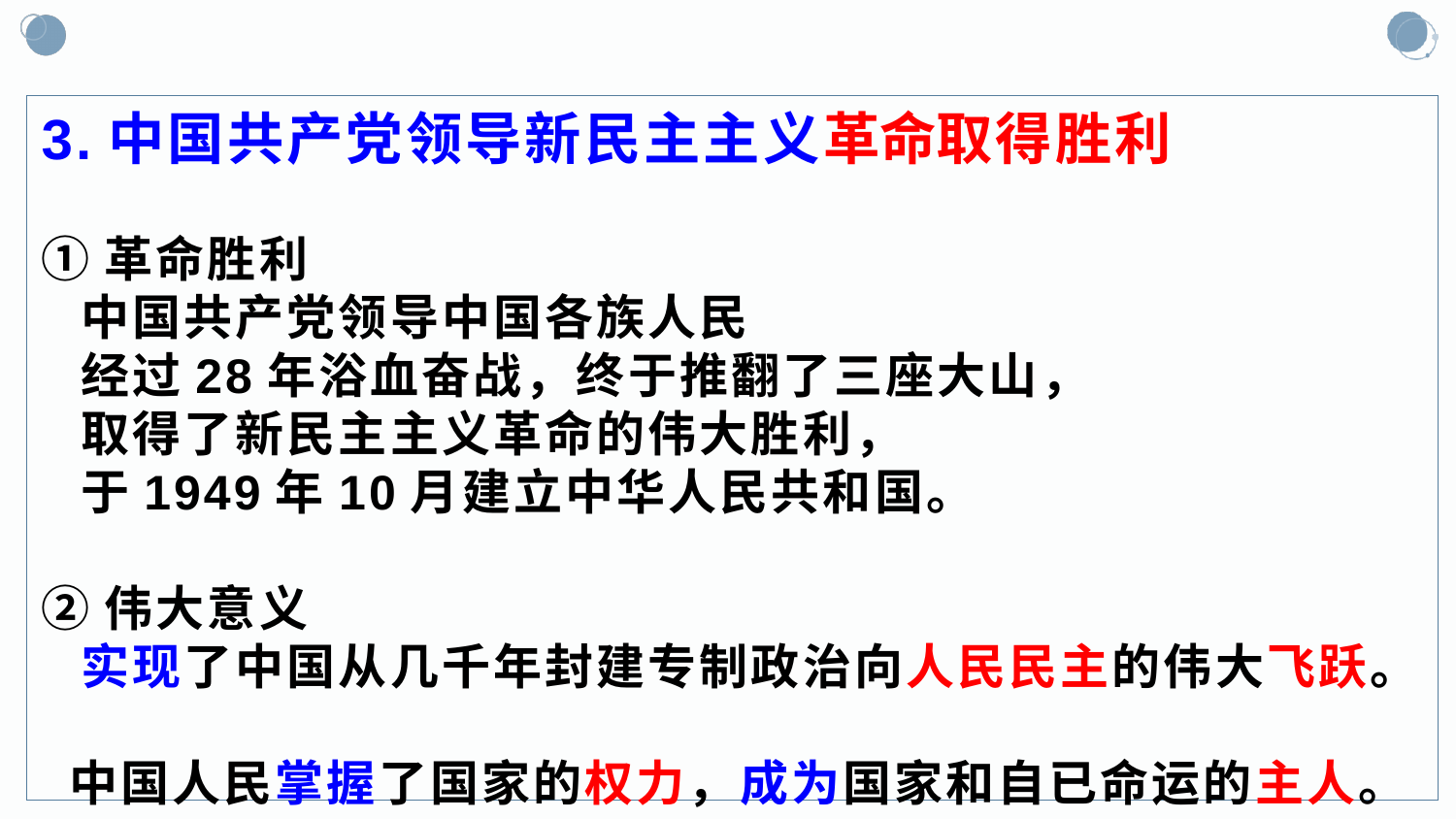

3.中国共产党领导新民主主义革命取得胜利

①革命胜利
  中国共产党领导中国各族人民
  经过28年浴血奋战，终于推翻了三座大山，
  取得了新民主主义革命的伟大胜利，
  于1949年10月建立中华人民共和国。

②伟大意义
  实现了中国从几千年封建专制政治向人民民主的伟大飞跃。
  中国人民掌握了国家的权力，成为国家和自已命运的主人。